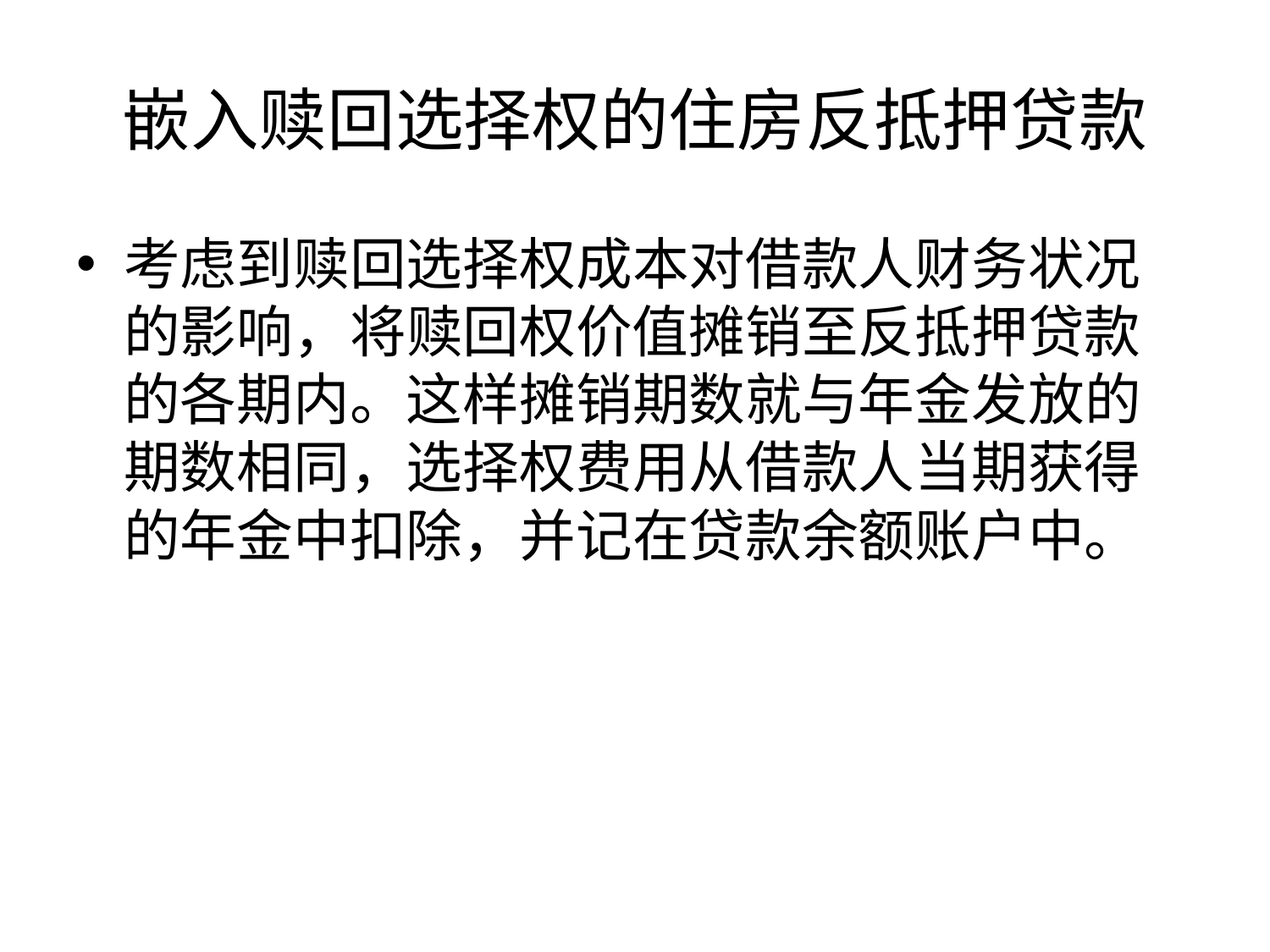

# 嵌入赎回选择权的住房反抵押贷款
考虑到赎回选择权成本对借款人财务状况的影响，将赎回权价值摊销至反抵押贷款的各期内。这样摊销期数就与年金发放的期数相同，选择权费用从借款人当期获得的年金中扣除，并记在贷款余额账户中。